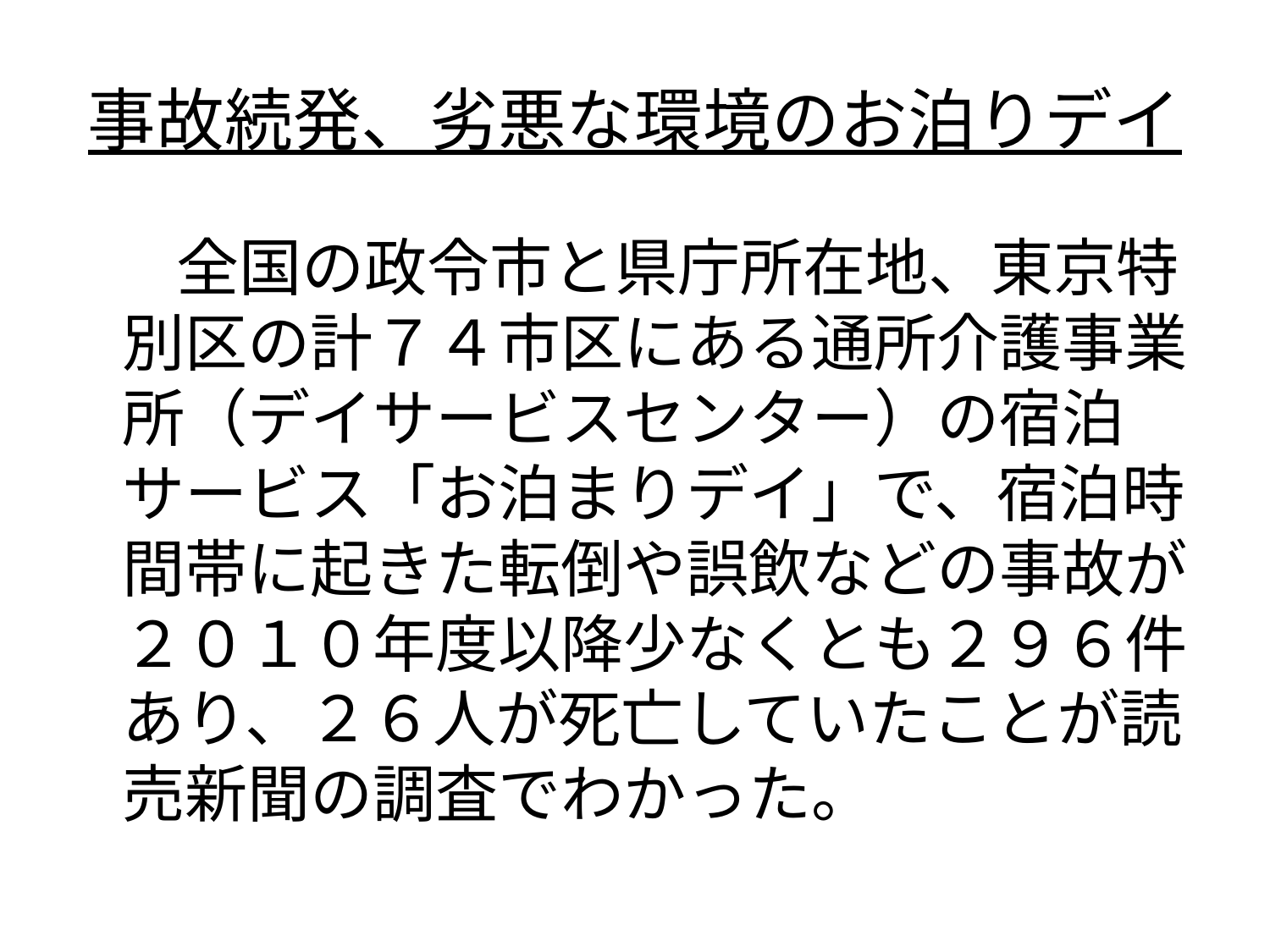

# 事故続発、劣悪な環境のお泊りデイ
　　全国の政令市と県庁所在地、東京特別区の計７４市区にある通所介護事業所（デイサービスセンター）の宿泊サービス「お泊まりデイ」で、宿泊時間帯に起きた転倒や誤飲などの事故が２０１０年度以降少なくとも２９６件あり、２６人が死亡していたことが読売新聞の調査でわかった。